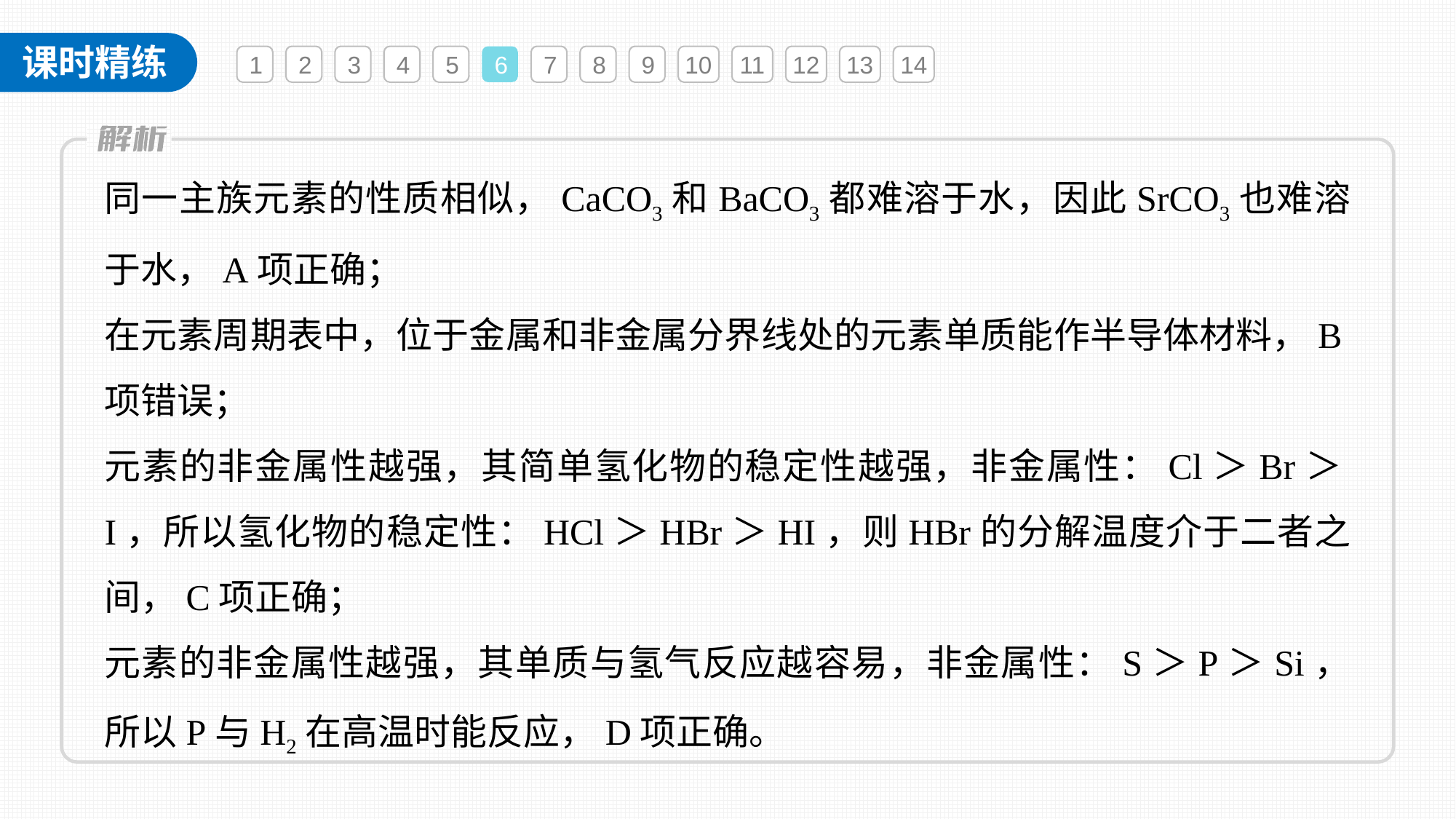

1
2
3
4
5
6
7
8
9
10
11
12
13
14

同一主族元素的性质相似，CaCO3和BaCO3都难溶于水，因此SrCO3也难溶于水，A项正确；
在元素周期表中，位于金属和非金属分界线处的元素单质能作半导体材料，B项错误；
元素的非金属性越强，其简单氢化物的稳定性越强，非金属性：Cl＞Br＞I，所以氢化物的稳定性：HCl＞HBr＞HI，则HBr的分解温度介于二者之间，C项正确；
元素的非金属性越强，其单质与氢气反应越容易，非金属性：S＞P＞Si，所以P与H2在高温时能反应，D项正确。